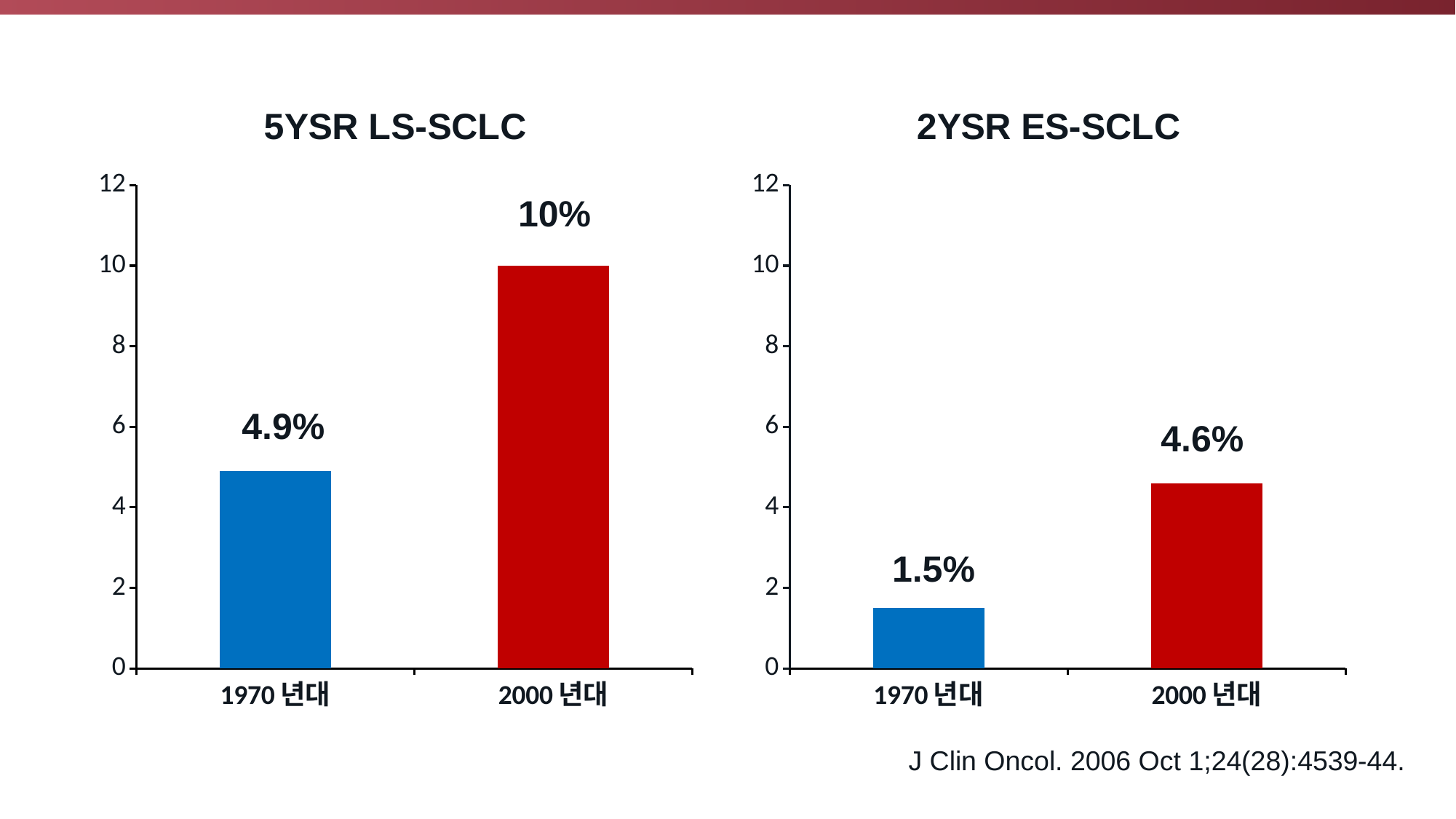

### Chart:

| Category | 5YSR LS-SCLC |
|---|---|
| 1970년대 | 4.9 |
| 2000년대 | 10.0 |

### Chart:

| Category | 2YSR ES-SCLC |
|---|---|
| 1970년대 | 1.5 |
| 2000년대 | 4.6 |
10%
4.9%
4.6%
1.5%
J Clin Oncol. 2006 Oct 1;24(28):4539-44.